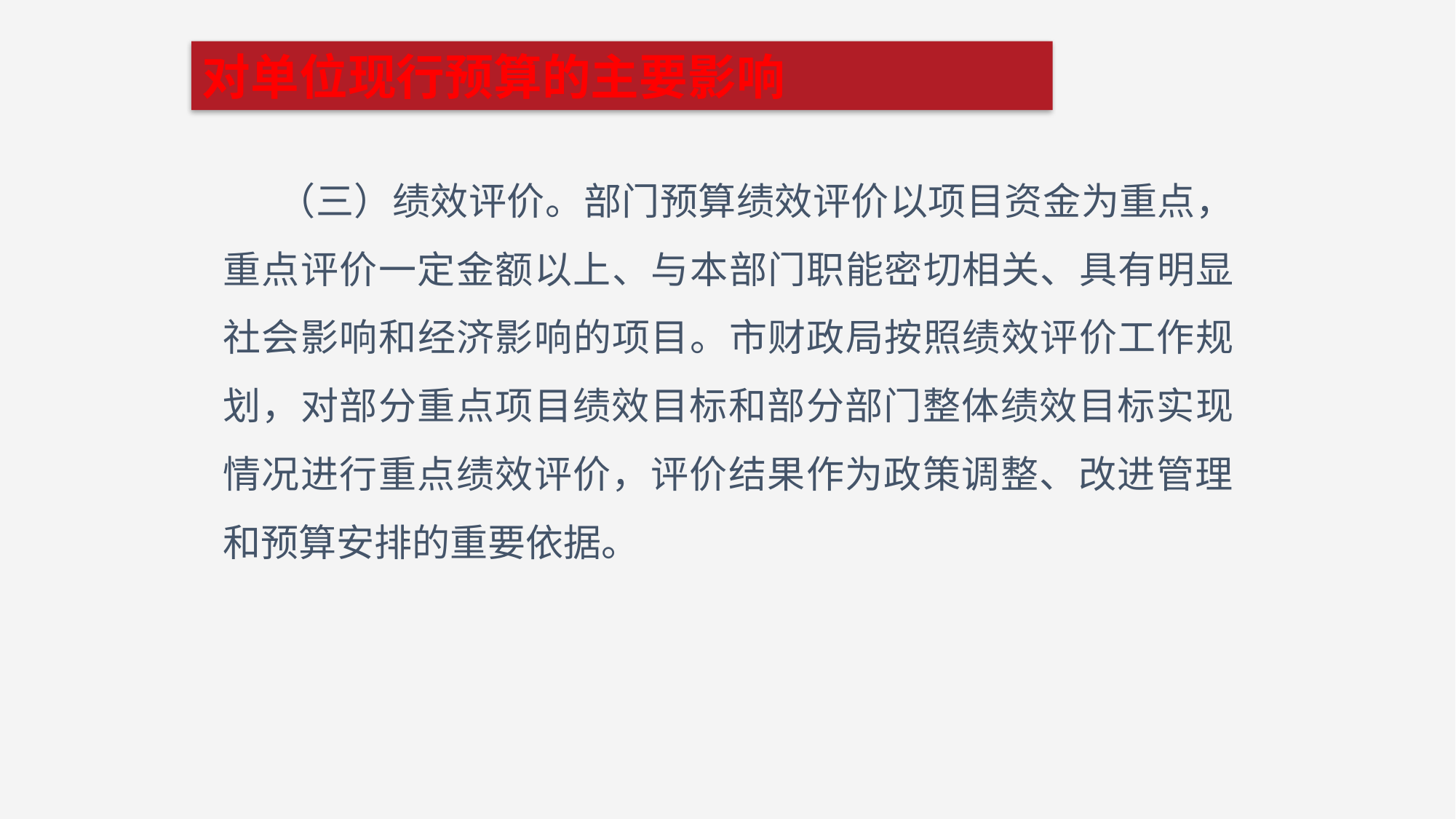

对单位现行预算的主要影响

（三）绩效评价。部门预算绩效评价以项目资金为重点，重点评价一定金额以上、与本部门职能密切相关、具有明显社会影响和经济影响的项目。市财政局按照绩效评价工作规划，对部分重点项目绩效目标和部分部门整体绩效目标实现情况进行重点绩效评价，评价结果作为政策调整、改进管理和预算安排的重要依据。